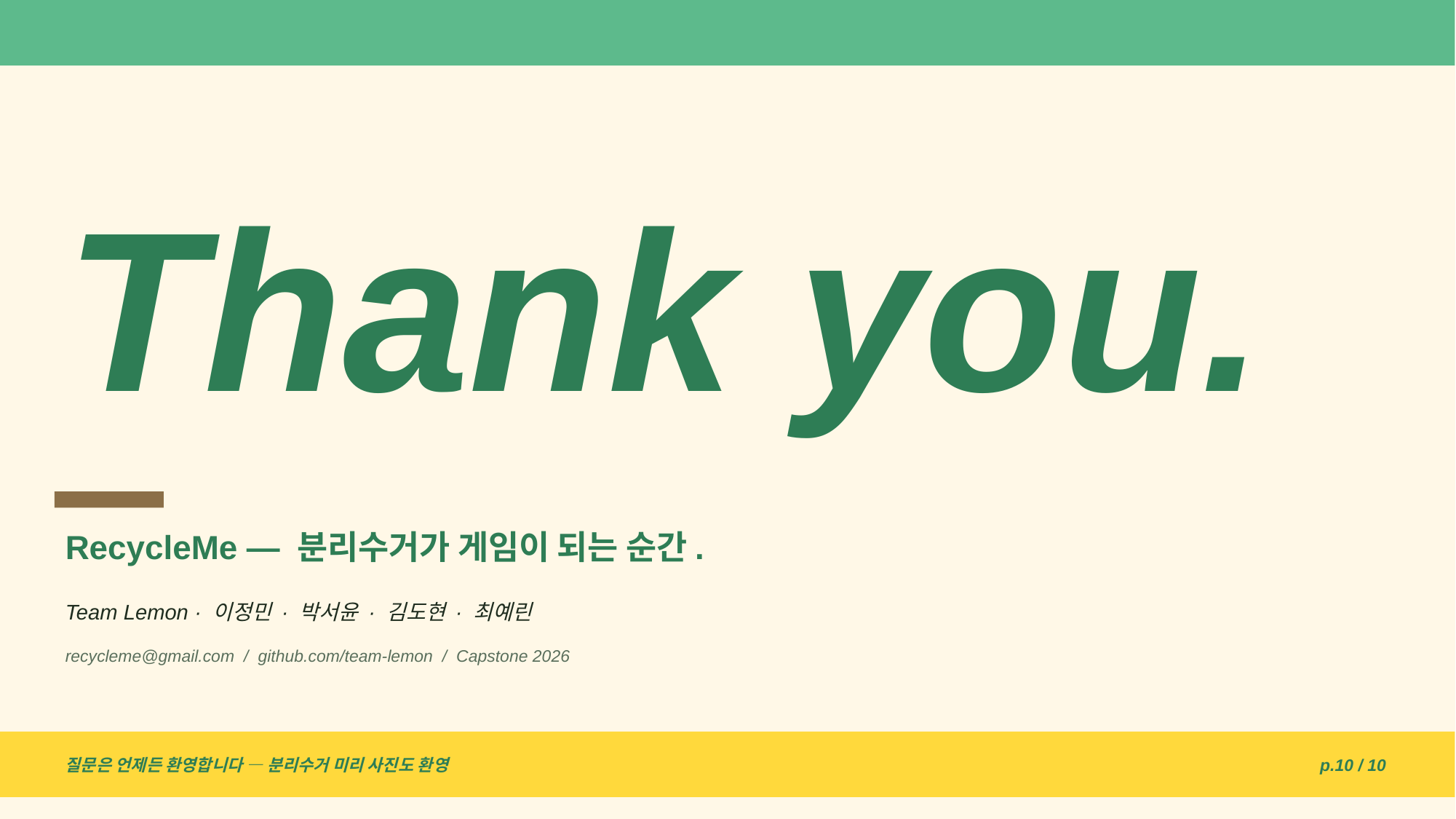

Thank you.

RecycleMe — 분리수거가 게임이 되는 순간.
Team Lemon · 이정민 · 박서윤 · 김도현 · 최예린
recycleme@gmail.com  /  github.com/team-lemon  /  Capstone 2026

질문은 언제든 환영합니다 — 분리수거 미리 사진도 환영
p.10 / 10